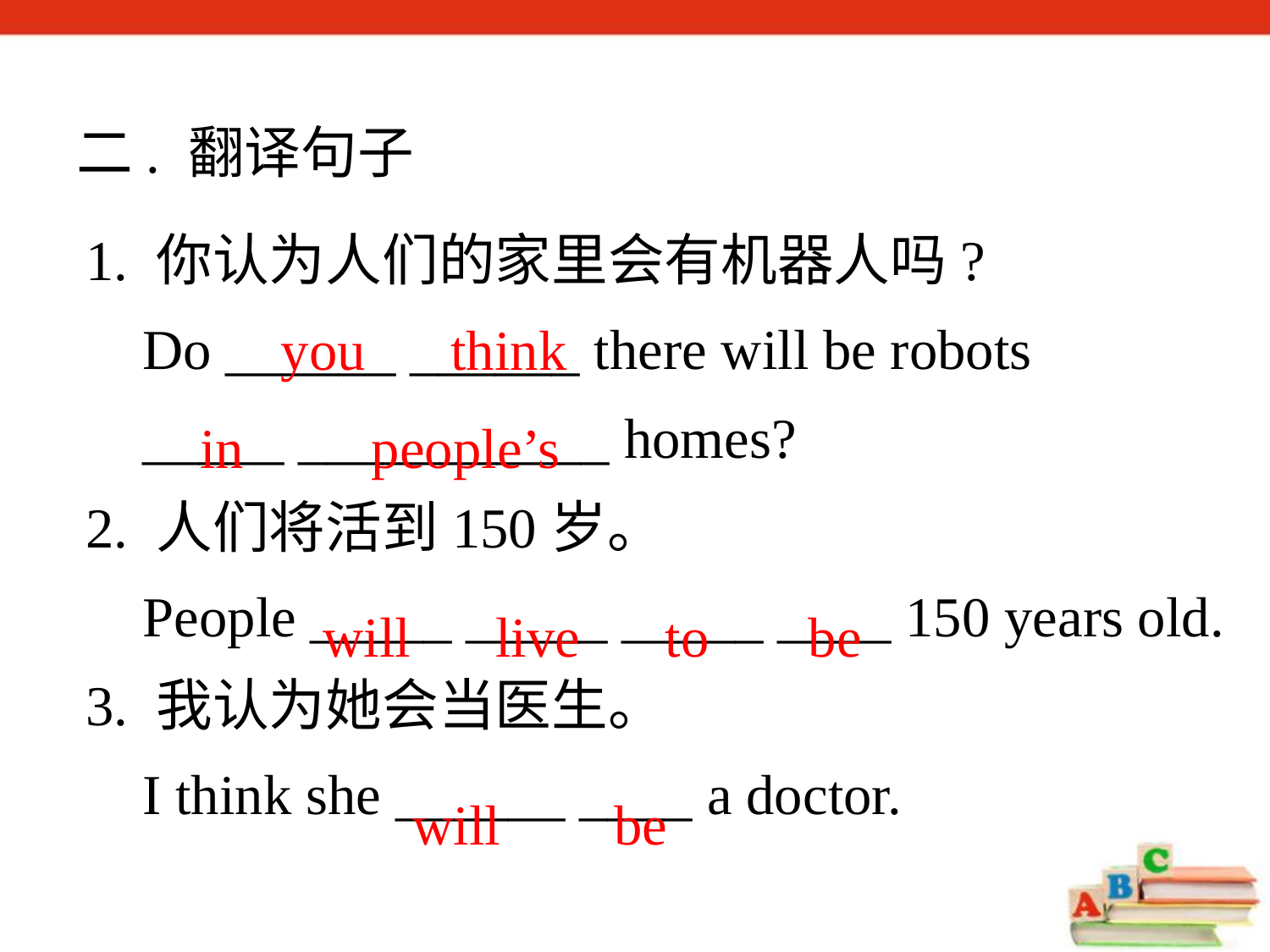

二. 翻译句子
1. 你认为人们的家里会有机器人吗?
    Do ______ ______ there will be robots
    _____ ___________ homes?
2. 人们将活到150岁。
    People _____ _____ _____ ____ 150 years old.
3. 我认为她会当医生。
    I think she ______ ____ a doctor.
you      think
 in         people’s
 will      live      to       be
 will        be